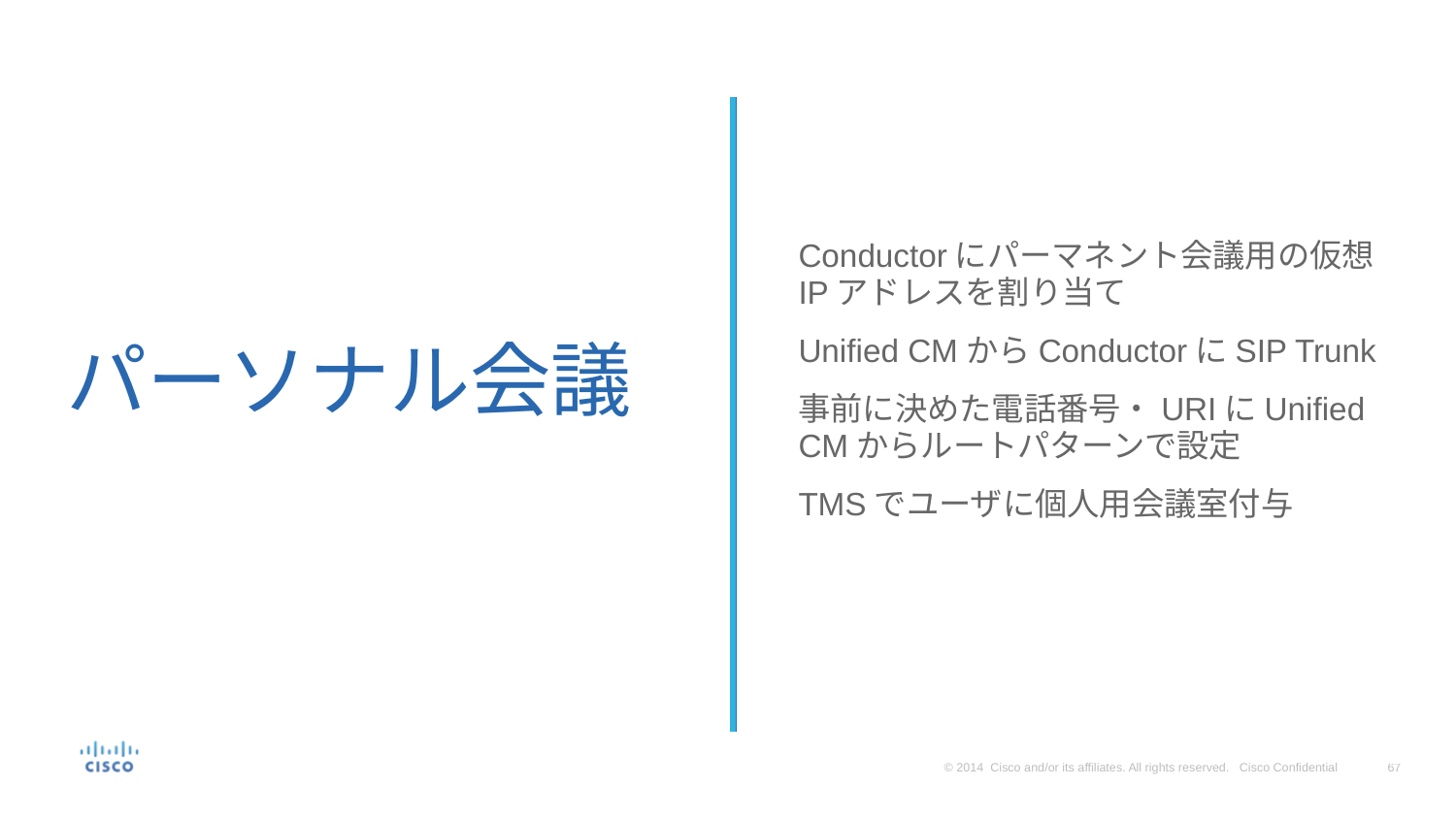

Conductorにパーマネント会議用の仮想IPアドレスを割り当て
Unified CMからConductorにSIP Trunk
事前に決めた電話番号・URIにUnified CMからルートパターンで設定
TMSでユーザに個人用会議室付与

# パーソナル会議